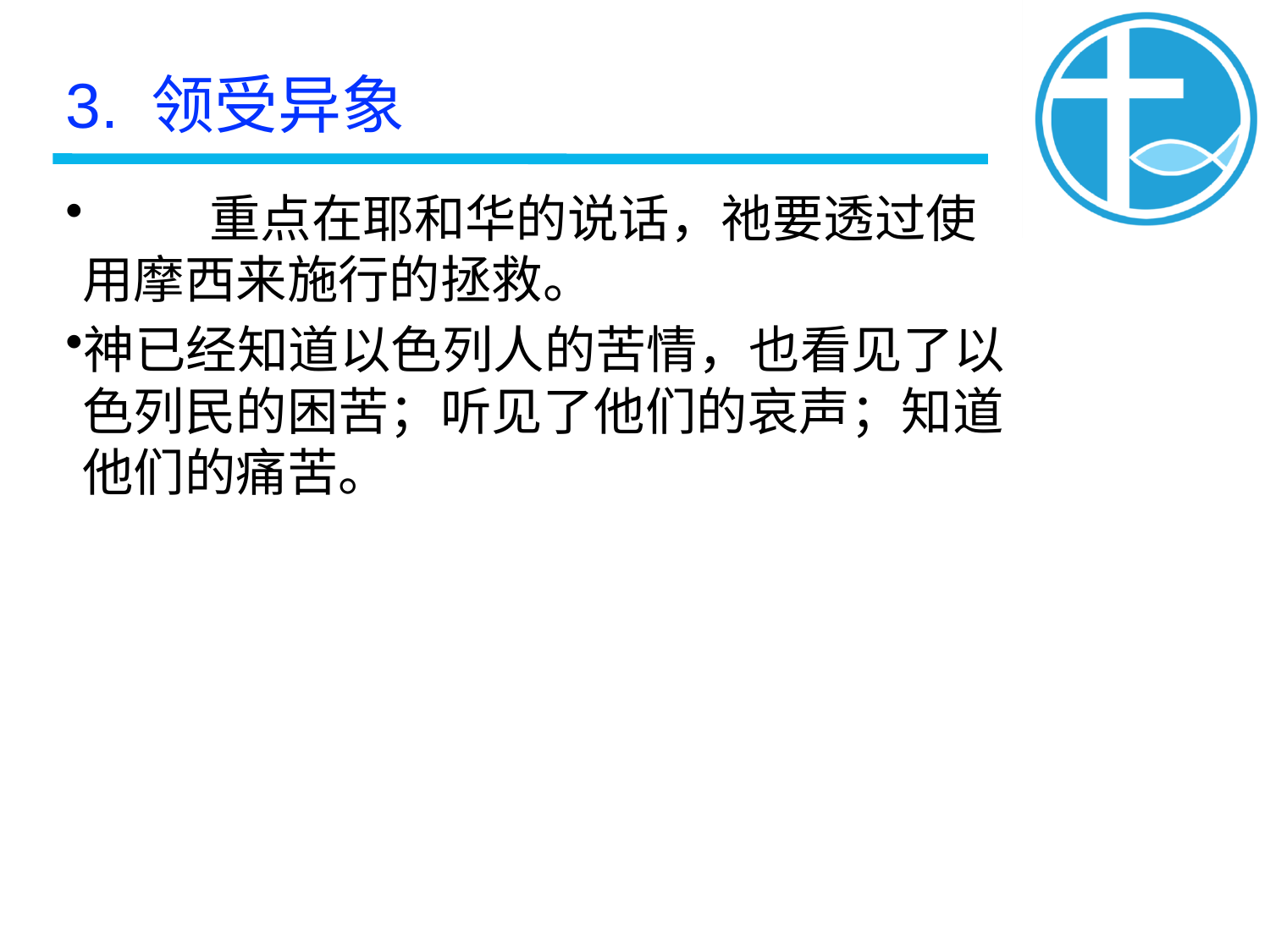

3. 领受异象
	重点在耶和华的说话，祂要透过使用摩西来施行的拯救。
神已经知道以色列人的苦情，也看见了以色列民的困苦；听见了他们的哀声；知道他们的痛苦。